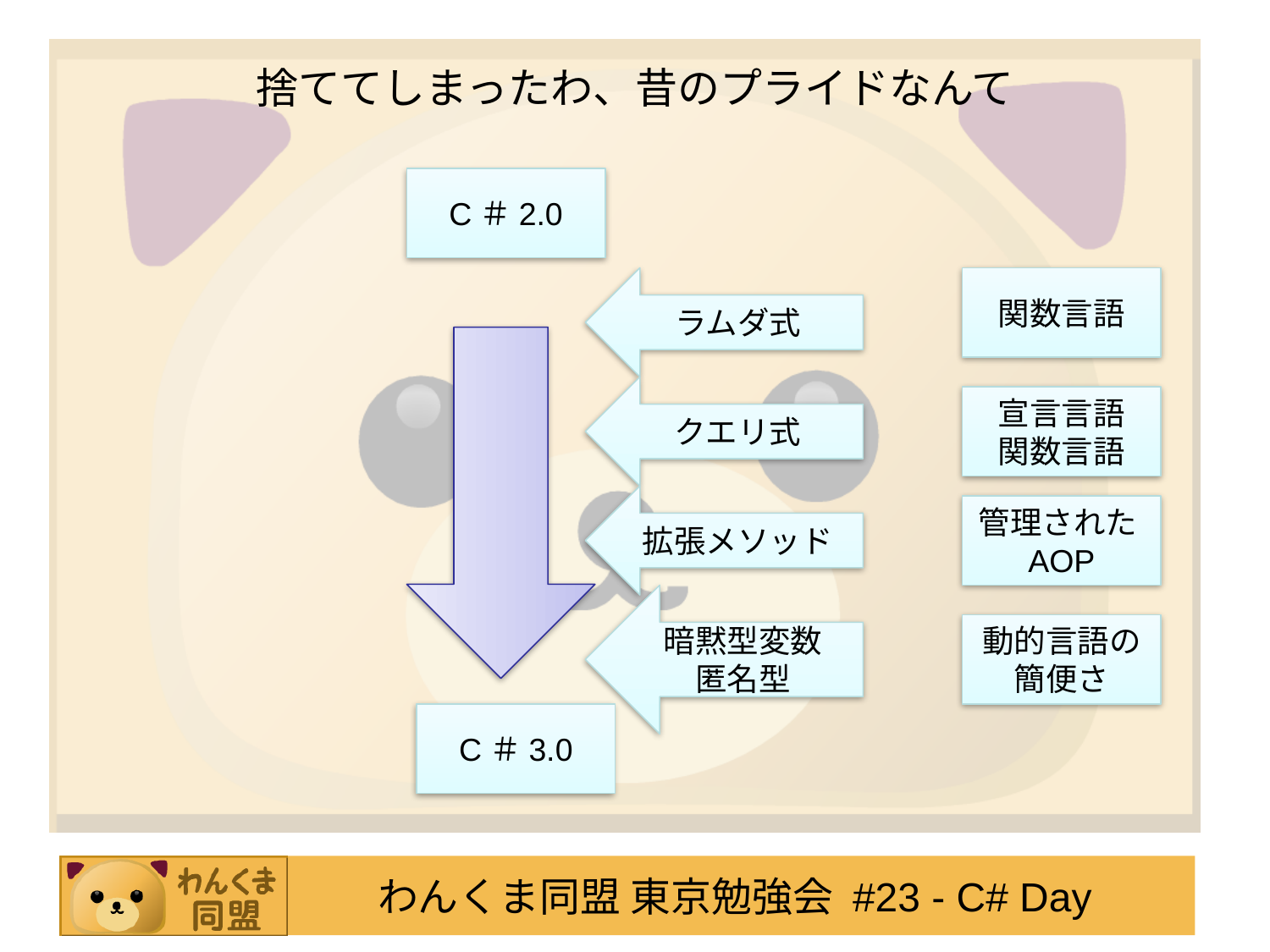

# 捨ててしまったわ、昔のプライドなんて
C＃2.0
ラムダ式
関数言語
クエリ式
宣言言語
関数言語

拡張メソッド
管理されたAOP
暗黙型変数
匿名型
動的言語の簡便さ
C＃3.0